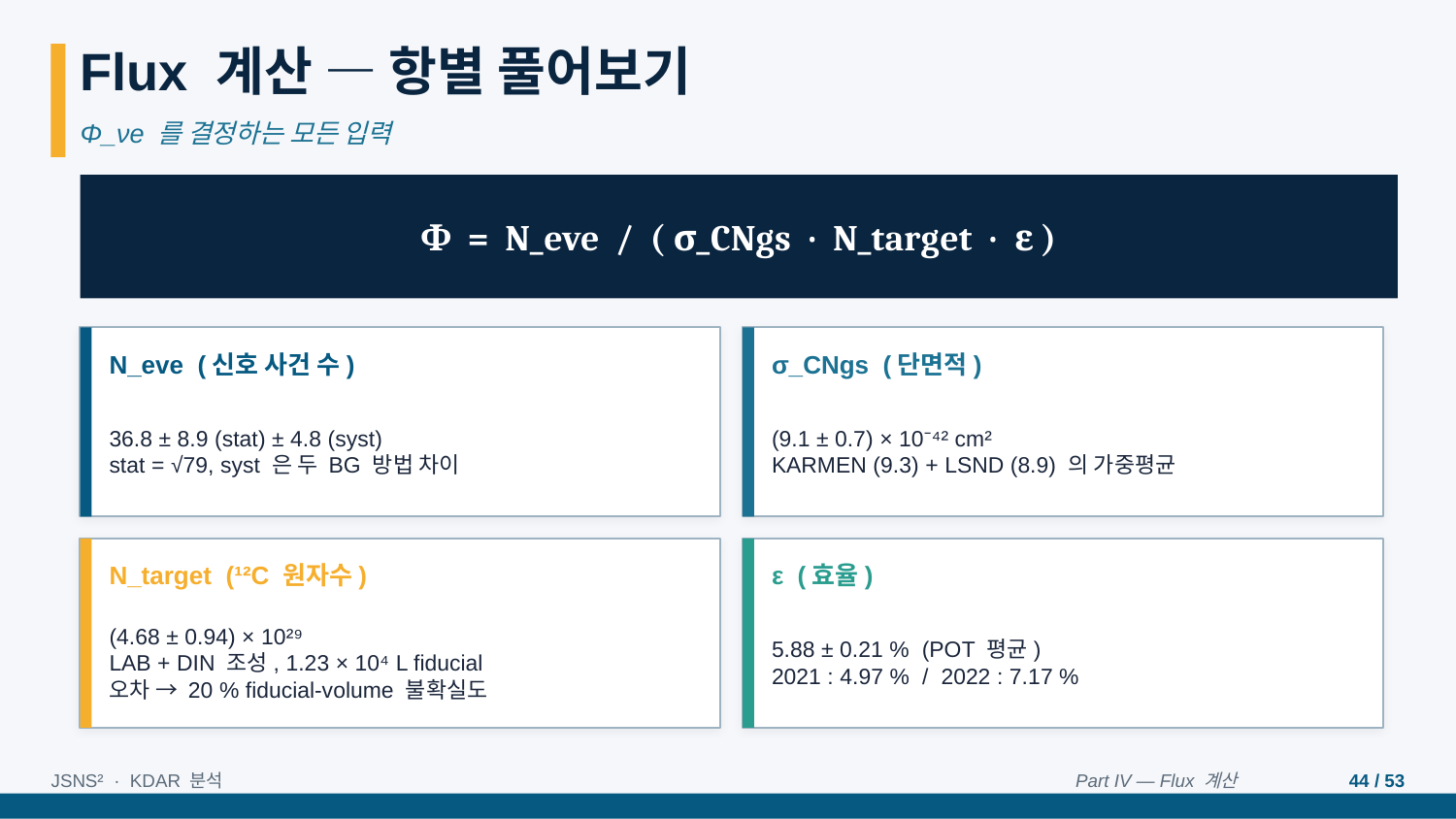

Flux 계산 — 항별 풀어보기

Φ_νe 를 결정하는 모든 입력

Φ  =  N_eve  /  ( σ_CNgs  ·  N_target  ·  ε )

N_eve  (신호 사건 수)
σ_CNgs  (단면적)
36.8 ± 8.9 (stat) ± 4.8 (syst)
stat = √79, syst 은 두 BG 방법 차이
(9.1 ± 0.7) × 10⁻⁴² cm²
KARMEN (9.3) + LSND (8.9) 의 가중평균

N_target  (¹²C 원자수)
ε  (효율)
(4.68 ± 0.94) × 10²⁹
LAB + DIN 조성, 1.23 × 10⁴ L fiducial
오차 → 20 % fiducial-volume 불확실도
5.88 ± 0.21 %  (POT 평균)
2021 : 4.97 %  /  2022 : 7.17 %
JSNS²  ·  KDAR 분석
Part IV — Flux 계산
44 / 53